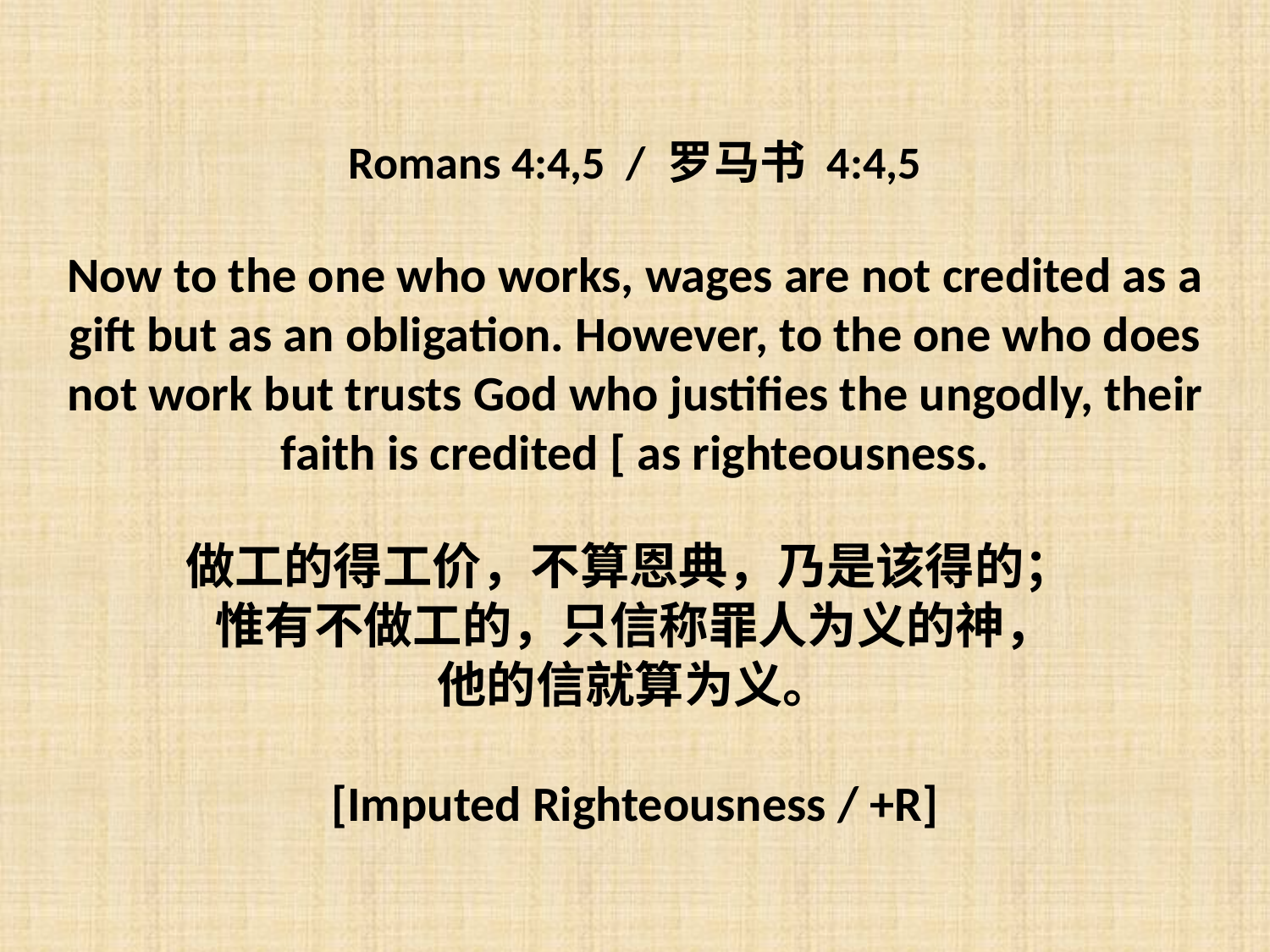

Romans 4:4,5  / 罗马书 4:4,5

Now to the one who works, wages are not credited as a gift but as an obligation. However, to the one who does not work but trusts God who justifies the ungodly, their faith is credited [ as righteousness.

做工的得工价，不算恩典，乃是该得的；
惟有不做工的，只信称罪人为义的神，
他的信就算为义。

[Imputed Righteousness / +R]